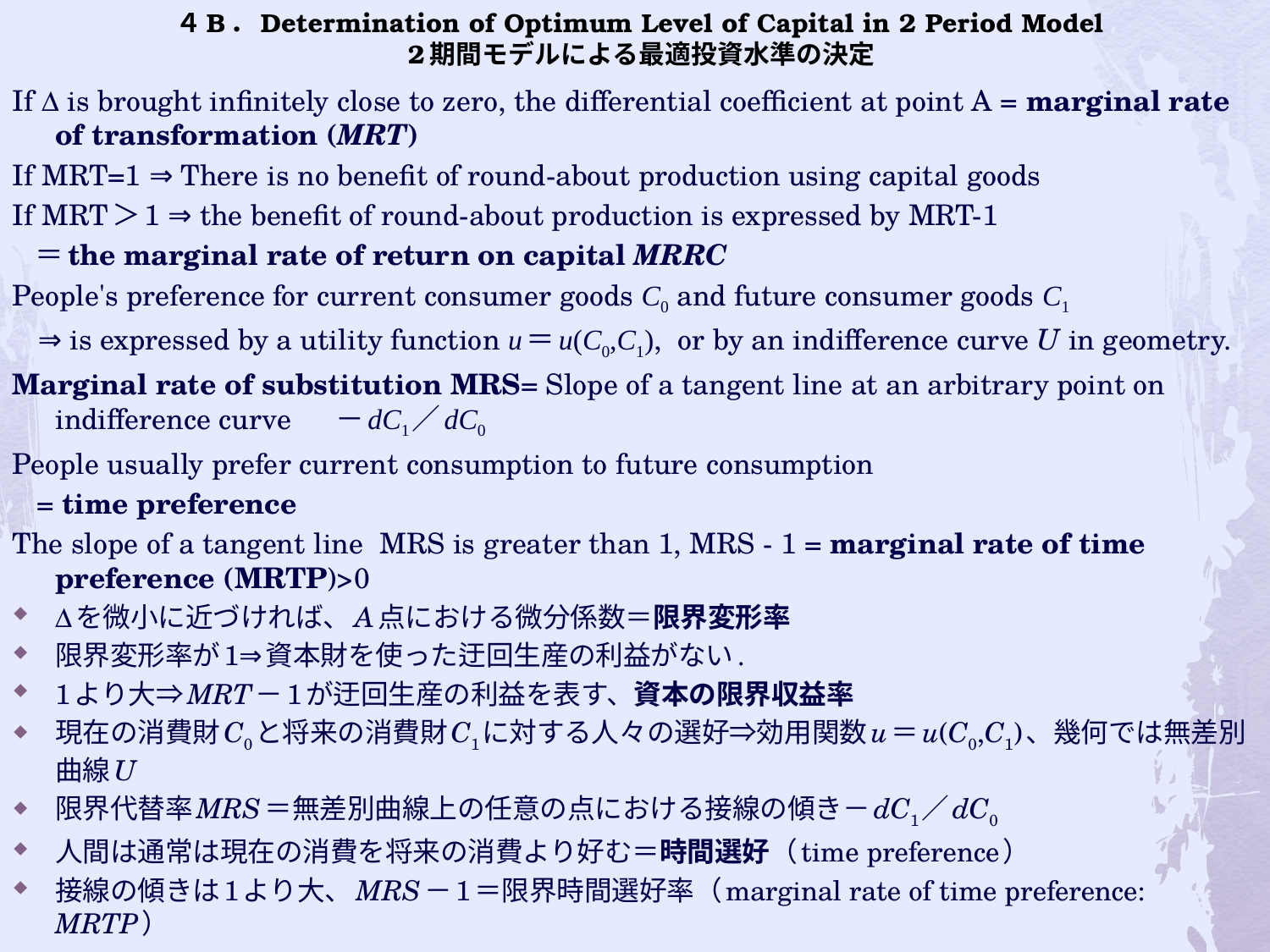

# ４B．Determination of Optimum Level of Capital in 2 Period Model 2期間モデルによる最適投資水準の決定
If Δ is brought infinitely close to zero, the differential coefficient at point A = marginal rate of transformation (MRT)
If MRT=1 ⇒ There is no benefit of round-about production using capital goods
If MRT＞1 ⇒ the benefit of round-about production is expressed by MRT-1
   ＝the marginal rate of return on capital MRRC
People's preference for current consumer goods C0 and future consumer goods C1
      ⇒ is expressed by a utility function u＝u(C0,C1),  or by an indifference curve U in geometry.
Marginal rate of substitution MRS= Slope of a tangent line at an arbitrary point on indifference curve     －dC1／dC0
People usually prefer current consumption to future consumption
   = time preference
The slope of a tangent line  MRS is greater than 1, MRS - 1 = marginal rate of time preference (MRTP)>0
Δを微小に近づければ、A点における微分係数＝限界変形率
限界変形率が1⇒資本財を使った迂回生産の利益がない.
1より大⇒MRT－1が迂回生産の利益を表す、資本の限界収益率
現在の消費財C0と将来の消費財C1に対する人々の選好⇒効用関数u＝u(C0,C1)、幾何では無差別曲線U
限界代替率MRS＝無差別曲線上の任意の点における接線の傾き－dC1／dC0
人間は通常は現在の消費を将来の消費より好む＝時間選好（time preference）
接線の傾きは1より大、MRS－1＝限界時間選好率（marginal rate of time preference: MRTP）